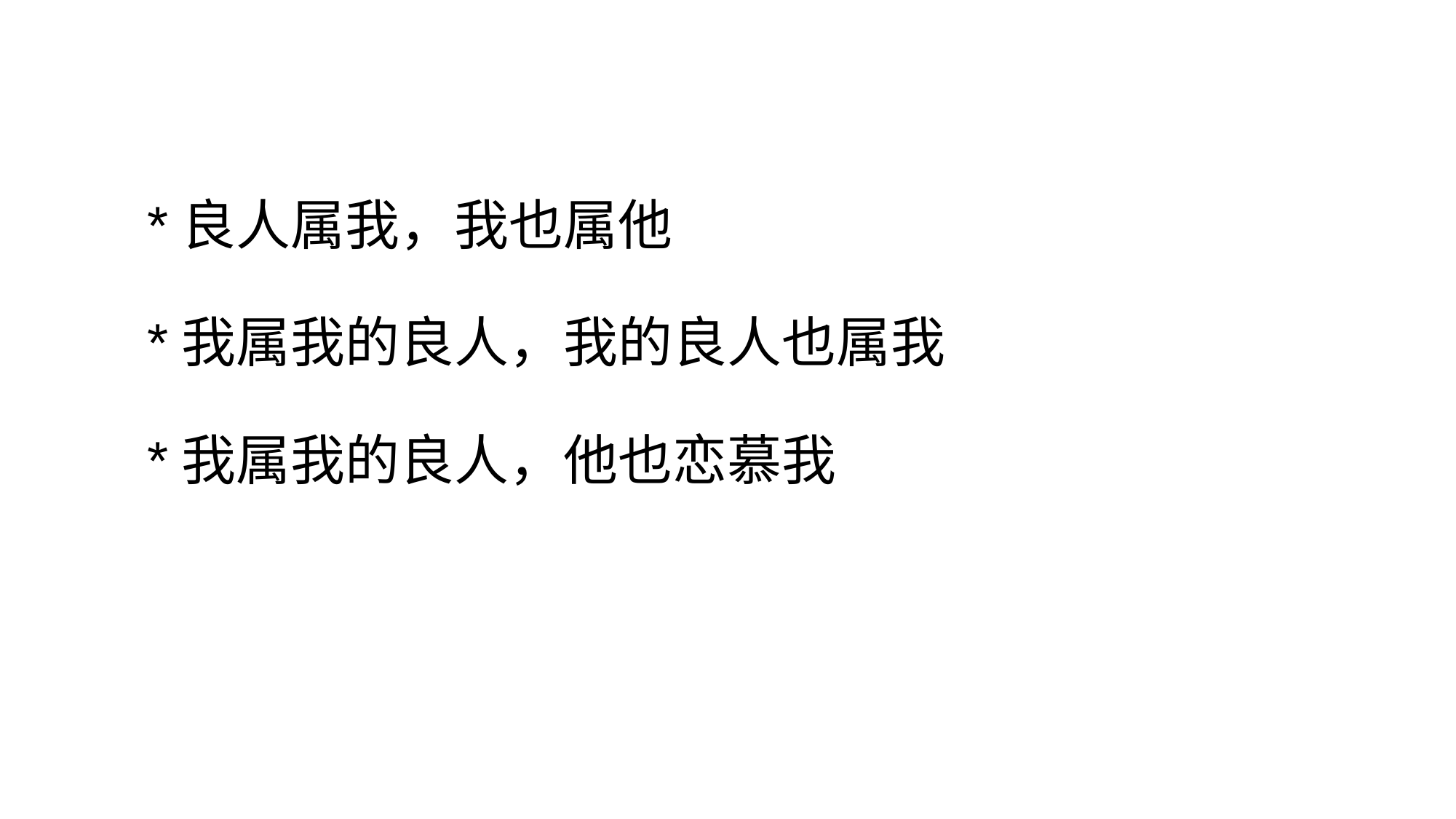

# *良人属我，我也属他 *我属我的良人，我的良人也属我 *我属我的良人，他也恋慕我